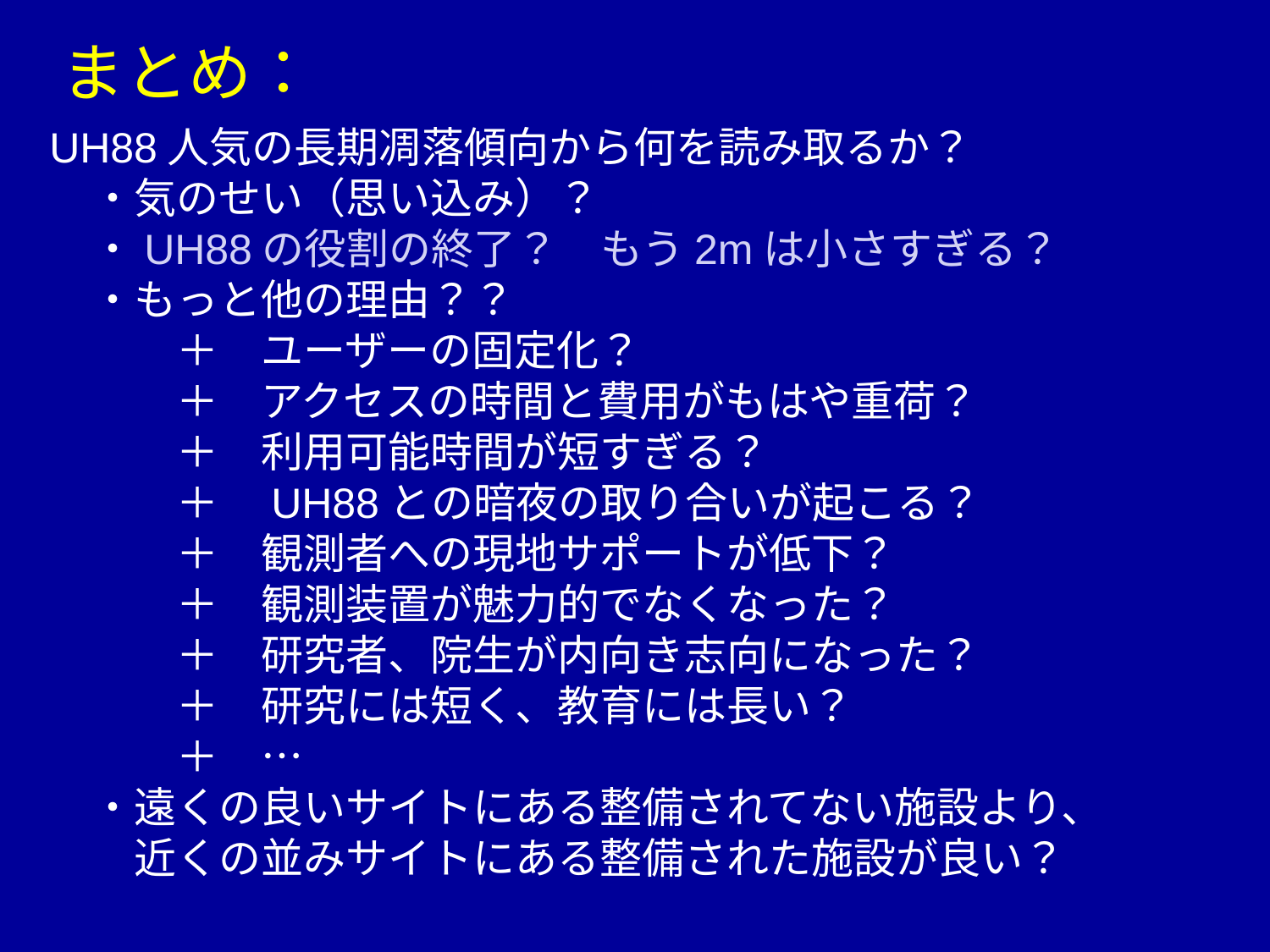

まとめ：
UH88人気の長期凋落傾向から何を読み取るか？
　・気のせい（思い込み）？
　・UH88の役割の終了？　もう2mは小さすぎる？
　・もっと他の理由？？
　　　＋　ユーザーの固定化？
　　　＋　アクセスの時間と費用がもはや重荷？
　　　＋　利用可能時間が短すぎる？
　　　＋　UH88との暗夜の取り合いが起こる？
　　　＋　観測者への現地サポートが低下？
　　　＋　観測装置が魅力的でなくなった？
　　　＋　研究者、院生が内向き志向になった？
　　　＋　研究には短く、教育には長い？
　　　＋　…
　・遠くの良いサイトにある整備されてない施設より、
　　近くの並みサイトにある整備された施設が良い？